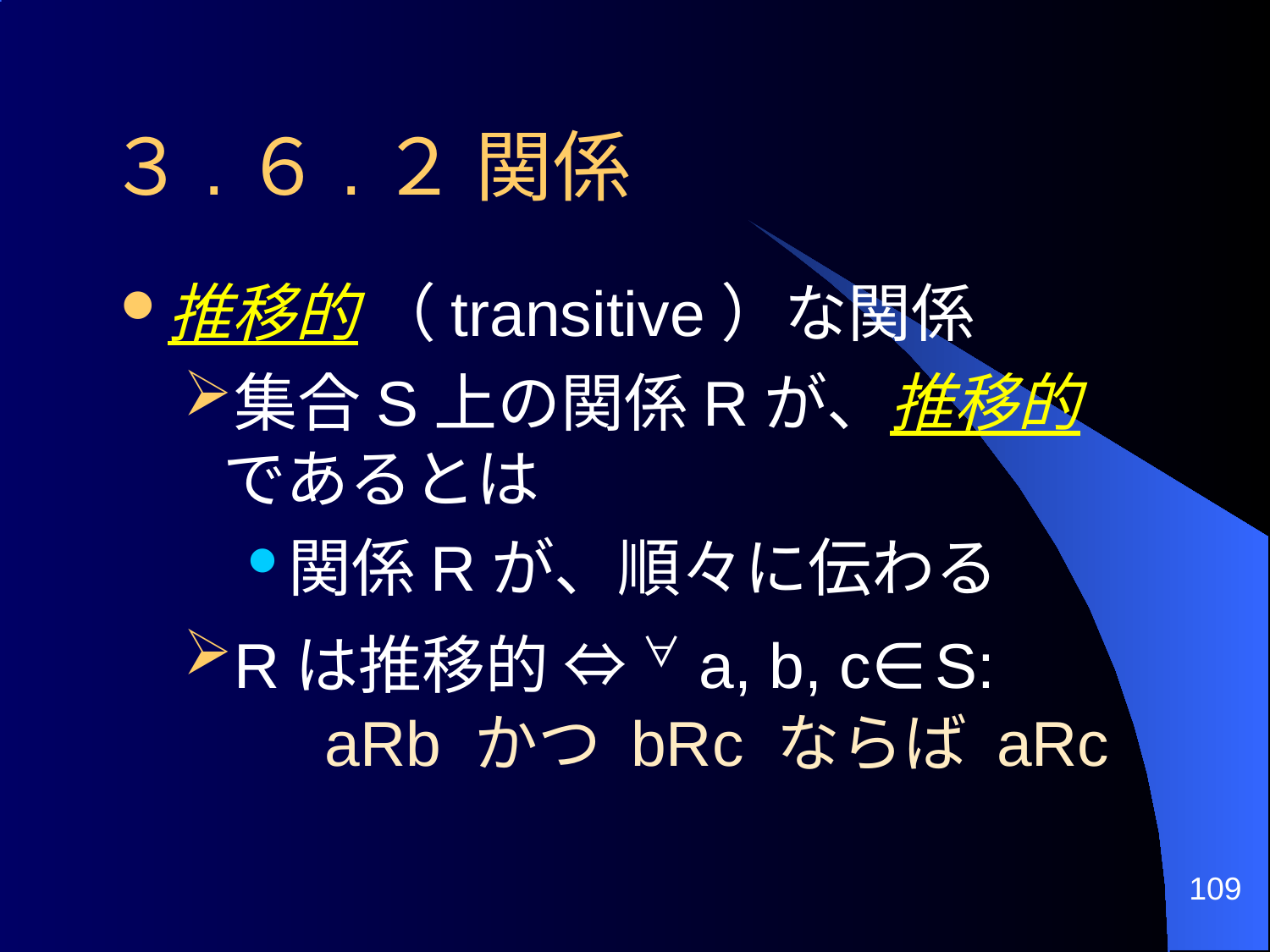

# ３.６.２ 関係
推移的 （transitive）な関係
集合S上の関係Rが、推移的 であるとは
関係Rが、順々に伝わる
Rは推移的 ⇔ ∀a, b, c∈S:
aRb かつ bRc ならば aRc
109